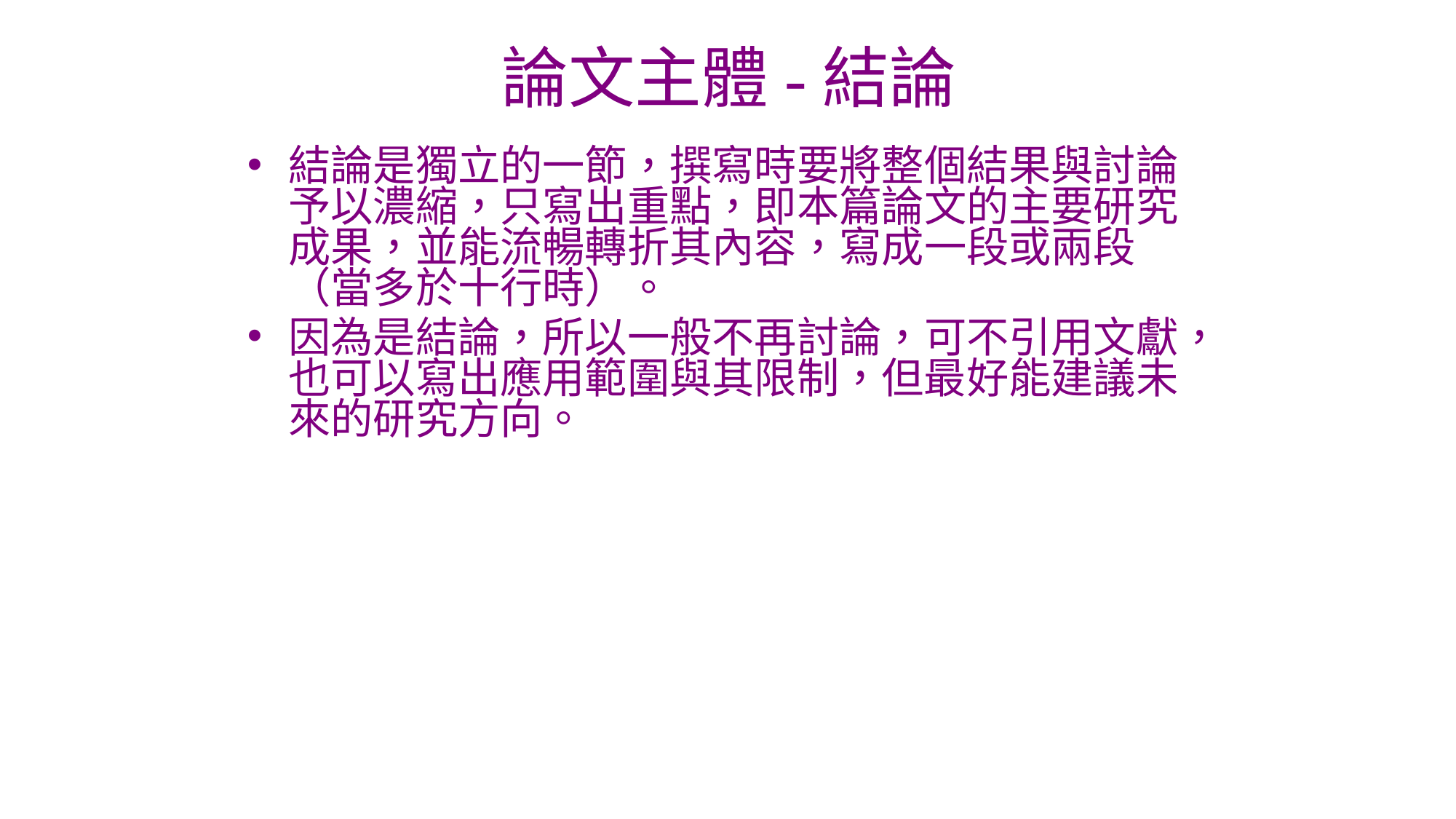

# 論文主體-結論
結論是獨立的一節，撰寫時要將整個結果與討論予以濃縮，只寫出重點，即本篇論文的主要研究成果，並能流暢轉折其內容，寫成一段或兩段（當多於十行時）。
因為是結論，所以一般不再討論，可不引用文獻，也可以寫出應用範圍與其限制，但最好能建議未來的研究方向。